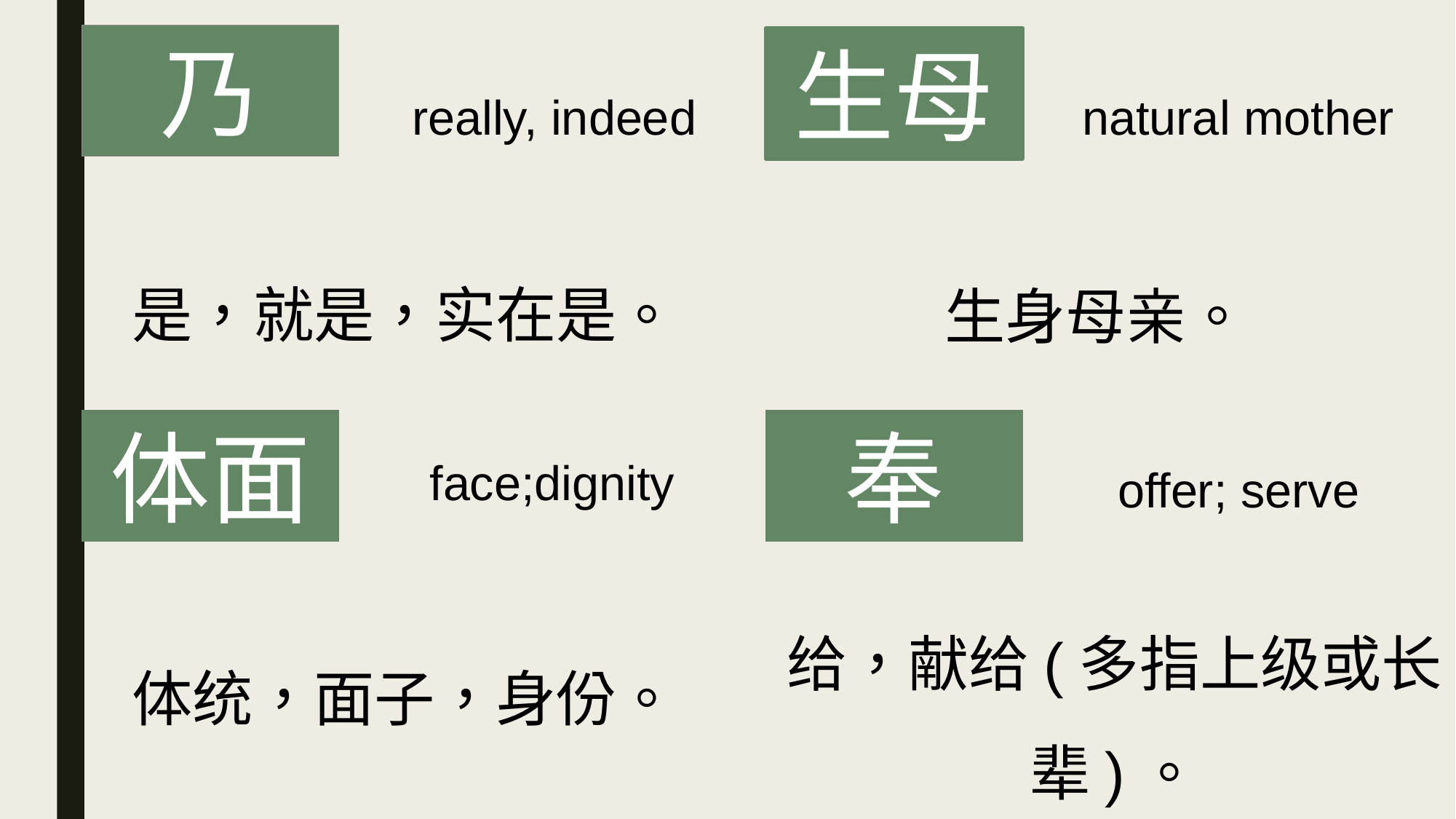

乃
生母
really, indeed
natural mother
是，就是，实在是。
生身母亲。
体面
奉
face;dignity
offer; serve
给，献给(多指上级或长辈)。
体统，面子，身份。